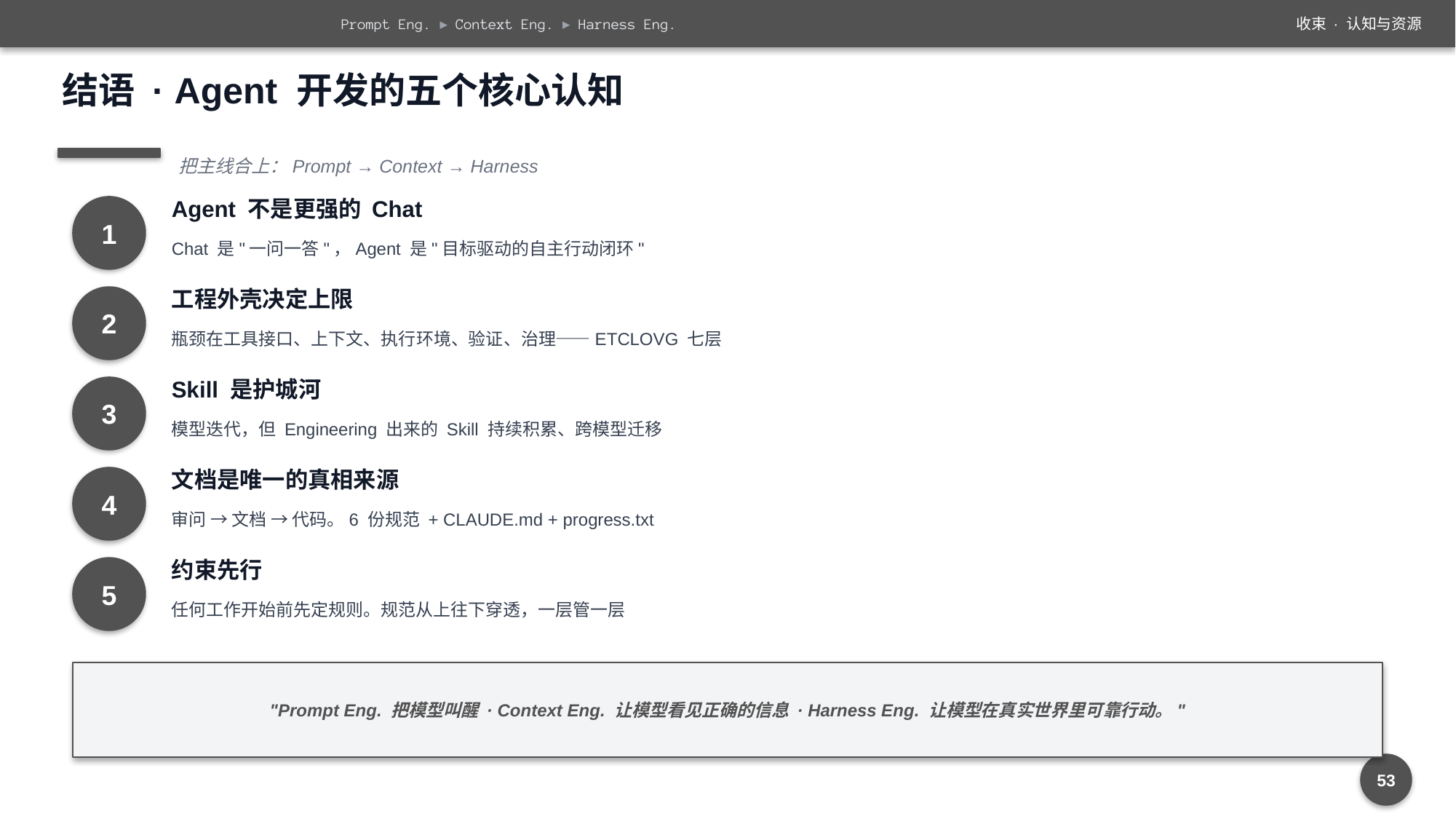

Prompt Eng.  ▸  Context Eng.  ▸  Harness Eng.
收束 · 认知与资源
结语 · Agent 开发的五个核心认知
把主线合上：Prompt → Context → Harness

Agent 不是更强的 Chat

1
Chat 是"一问一答"，Agent 是"目标驱动的自主行动闭环"
工程外壳决定上限

2
瓶颈在工具接口、上下文、执行环境、验证、治理——ETCLOVG 七层
Skill 是护城河

3
模型迭代，但 Engineering 出来的 Skill 持续积累、跨模型迁移
文档是唯一的真相来源

4
审问 → 文档 → 代码。6 份规范 + CLAUDE.md + progress.txt
约束先行

5
任何工作开始前先定规则。规范从上往下穿透，一层管一层

"Prompt Eng. 把模型叫醒 · Context Eng. 让模型看见正确的信息 · Harness Eng. 让模型在真实世界里可靠行动。"

53